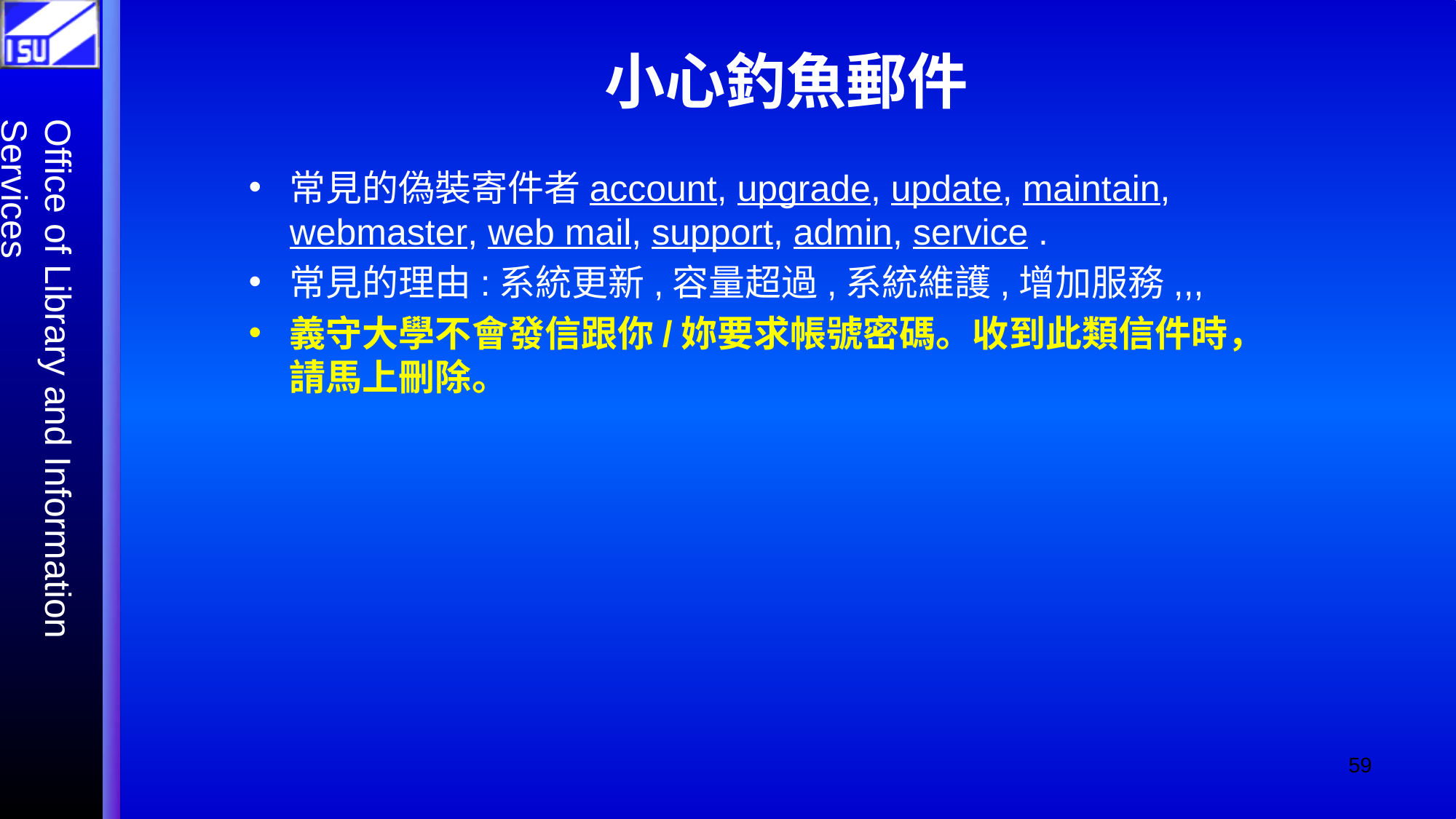

# 小心釣魚郵件
常見的偽裝寄件者account, upgrade, update, maintain, webmaster, web mail, support, admin, service .
常見的理由:系統更新,容量超過,系統維護,增加服務,,,
義守大學不會發信跟你/妳要求帳號密碼。收到此類信件時，請馬上刪除。
59